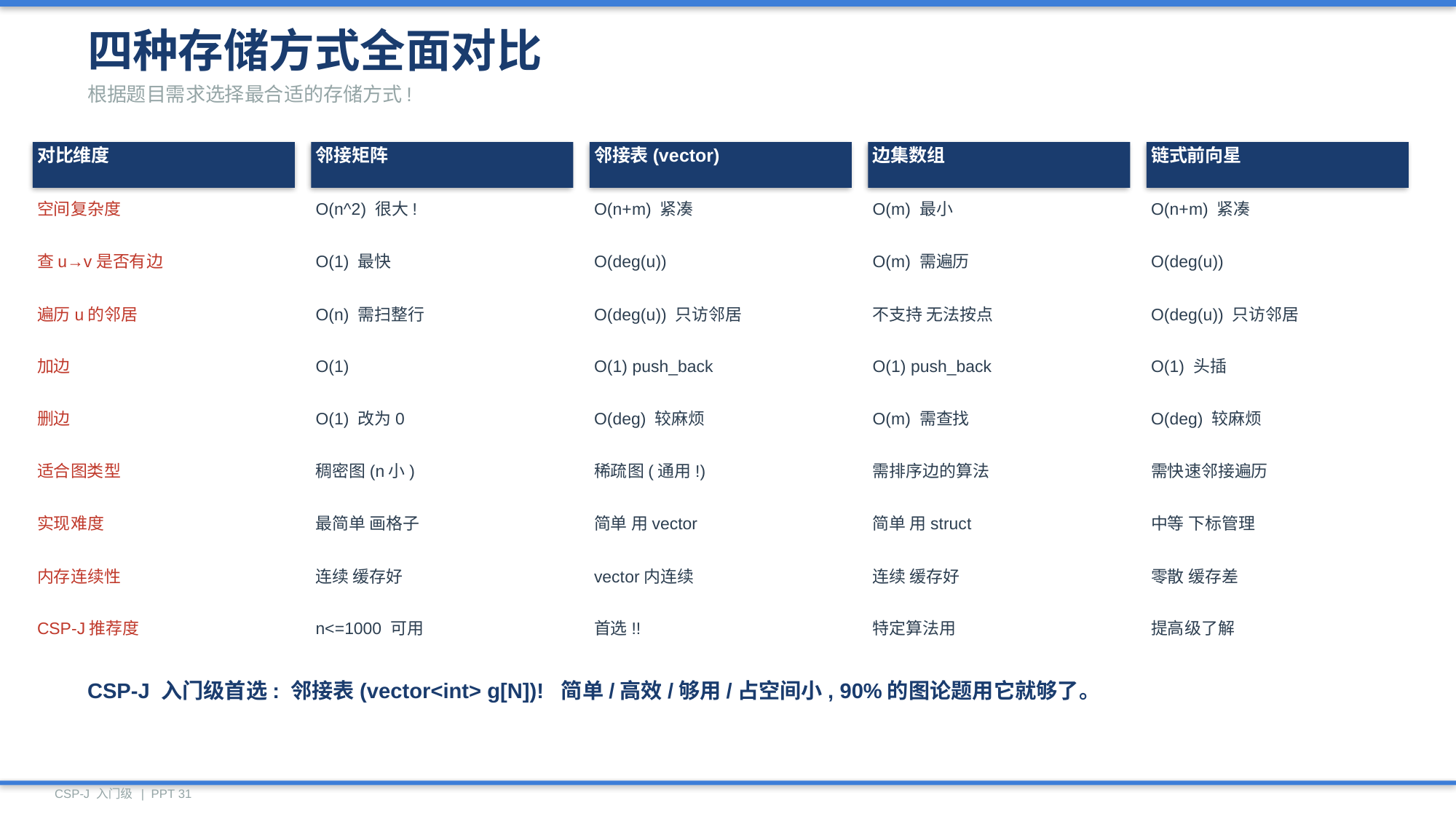

四种存储方式全面对比
根据题目需求选择最合适的存储方式!

对比维度
邻接矩阵
邻接表(vector)
边集数组
链式前向星
空间复杂度
O(n^2) 很大!
O(n+m) 紧凑
O(m) 最小
O(n+m) 紧凑
查u→v是否有边
O(1) 最快
O(deg(u))
O(m) 需遍历
O(deg(u))
遍历u的邻居
O(n) 需扫整行
O(deg(u)) 只访邻居
不支持 无法按点
O(deg(u)) 只访邻居
加边
O(1)
O(1) push_back
O(1) push_back
O(1) 头插
删边
O(1) 改为0
O(deg) 较麻烦
O(m) 需查找
O(deg) 较麻烦
适合图类型
稠密图(n小)
稀疏图(通用!)
需排序边的算法
需快速邻接遍历
实现难度
最简单 画格子
简单 用vector
简单 用struct
中等 下标管理
内存连续性
连续 缓存好
vector内连续
连续 缓存好
零散 缓存差
CSP-J推荐度
n<=1000 可用
首选!!
特定算法用
提高级了解
CSP-J 入门级首选: 邻接表(vector<int> g[N])!  简单/高效/够用/占空间小, 90%的图论题用它就够了。

CSP-J 入门级  |  PPT 31